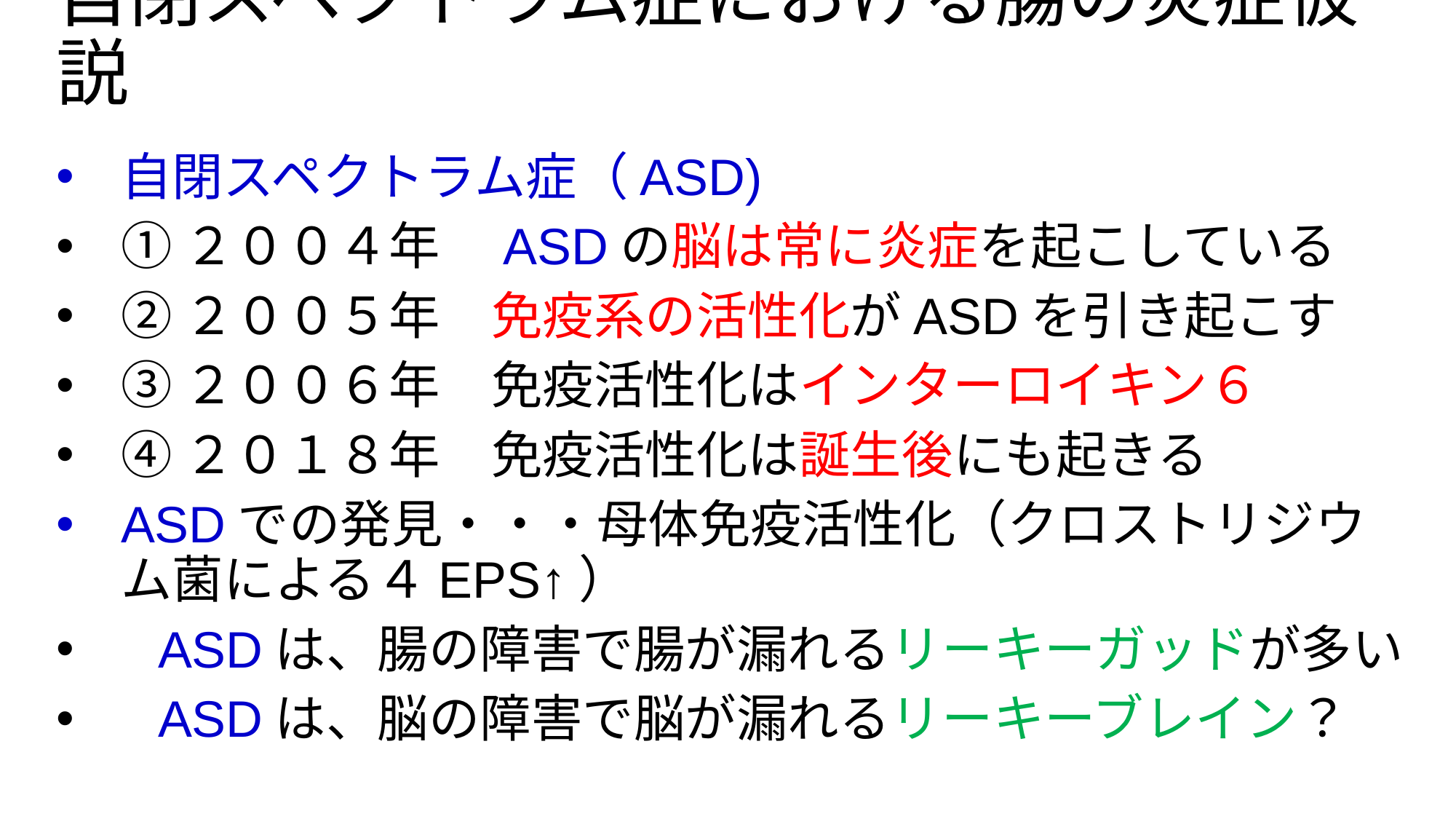

# 自閉スペクトラム症における腸の炎症仮説
自閉スペクトラム症（ASD)
①２００４年　ASDの脳は常に炎症を起こしている
②２００５年　免疫系の活性化がASDを引き起こす
③２００６年　免疫活性化はインターロイキン６
④２０１８年　免疫活性化は誕生後にも起きる
ASDでの発見・・・母体免疫活性化（クロストリジウム菌による４EPS↑）
　ASDは、腸の障害で腸が漏れるリーキーガッドが多い
　ASDは、脳の障害で脳が漏れるリーキーブレイン？